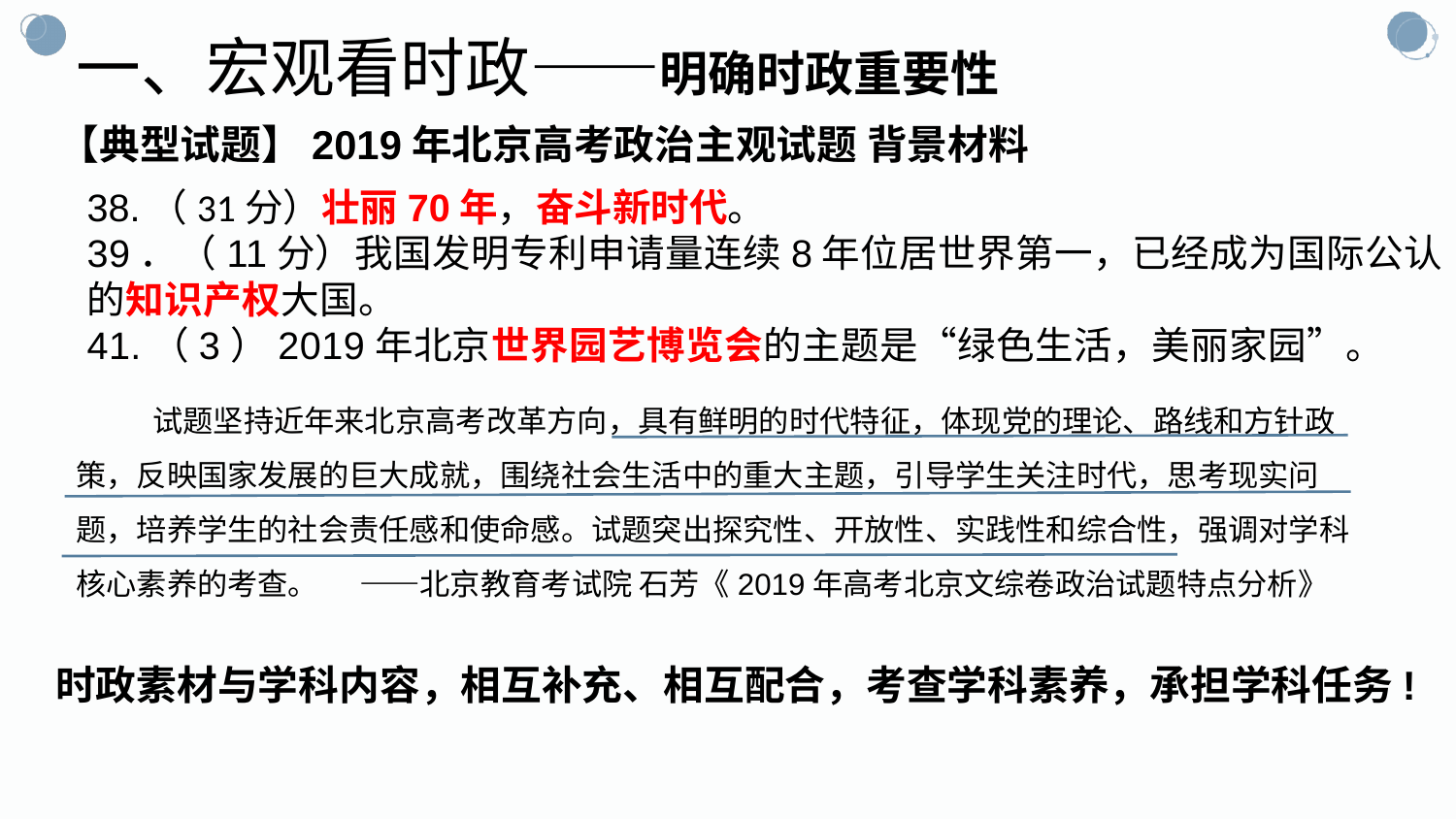

一、宏观看时政——明确时政重要性
【典型试题】2019年北京高考政治主观试题 背景材料
38.（31分）壮丽70年，奋斗新时代。
39．（11分）我国发明专利申请量连续8年位居世界第一，已经成为国际公认的知识产权大国。
41.（3）2019年北京世界园艺博览会的主题是“绿色生活，美丽家园”。
    试题坚持近年来北京高考改革方向，具有鲜明的时代特征，体现党的理论、路线和方针政策，反映国家发展的巨大成就，围绕社会生活中的重大主题，引导学生关注时代，思考现实问题，培养学生的社会责任感和使命感。试题突出探究性、开放性、实践性和综合性，强调对学科核心素养的考查。      ——北京教育考试院 石芳《2019年高考北京文综卷政治试题特点分析》
时政素材与学科内容，相互补充、相互配合，考查学科素养，承担学科任务!
3